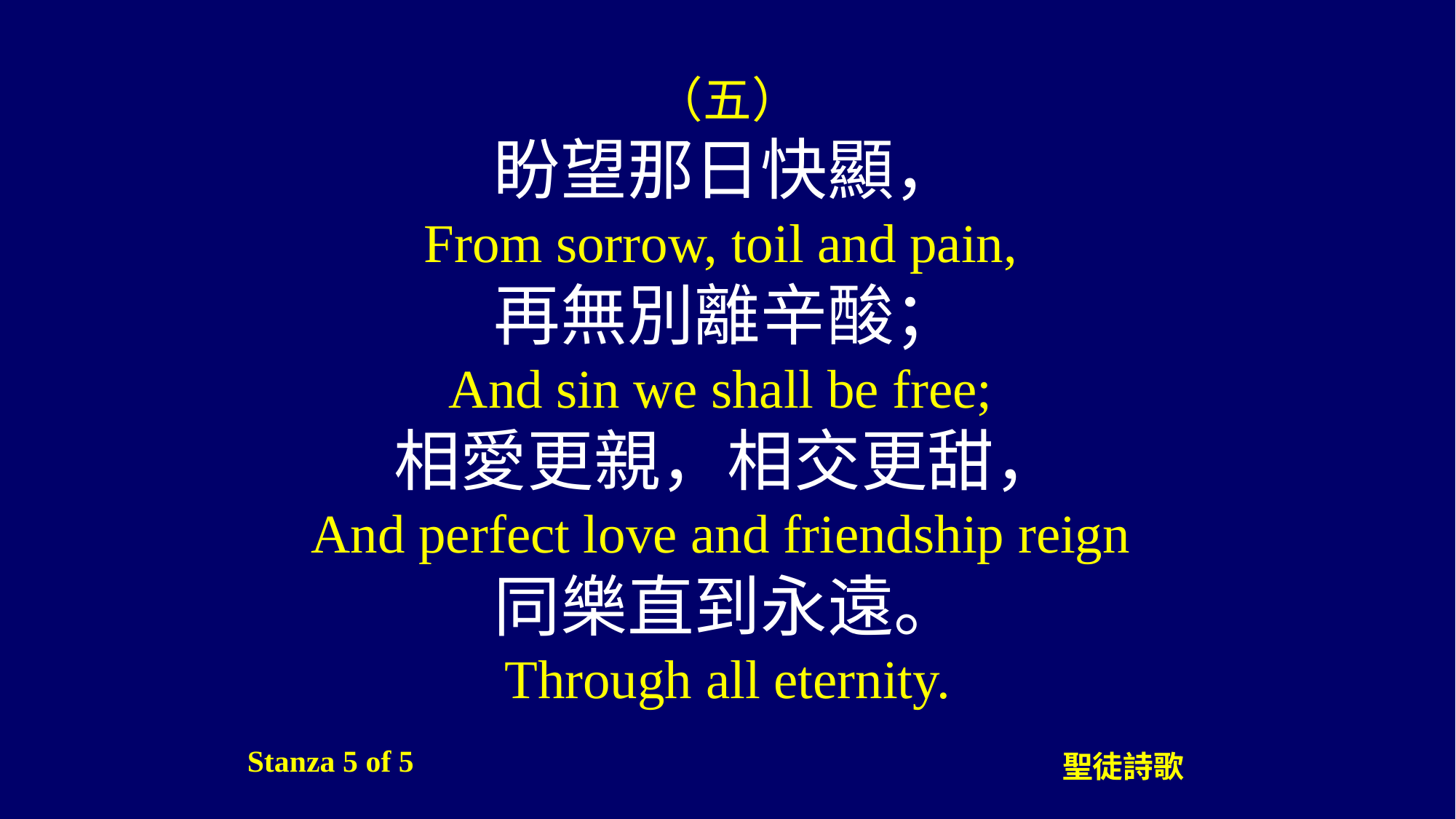

（五）
盼望那日快顯，
From sorrow, toil and pain,
再無別離辛酸；
And sin we shall be free;
相愛更親，相交更甜，
And perfect love and friendship reign
同樂直到永遠。
Through all eternity.
Stanza 5 of 5
聖徒詩歌